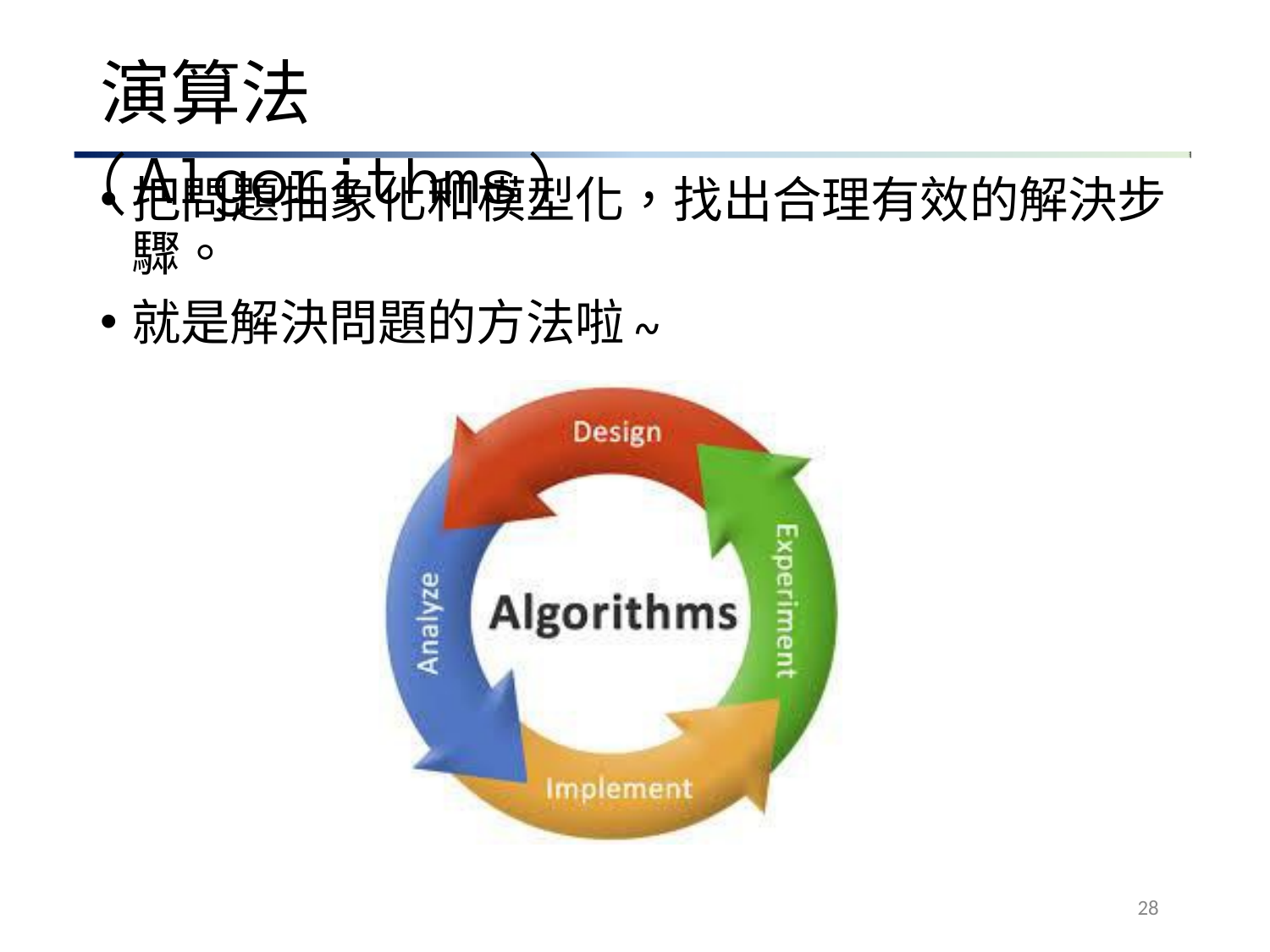

# 演算法(Algorithms)
把問題抽象化和模型化，找出合理有效的解決步 驟。
就是解決問題的方法啦~

28